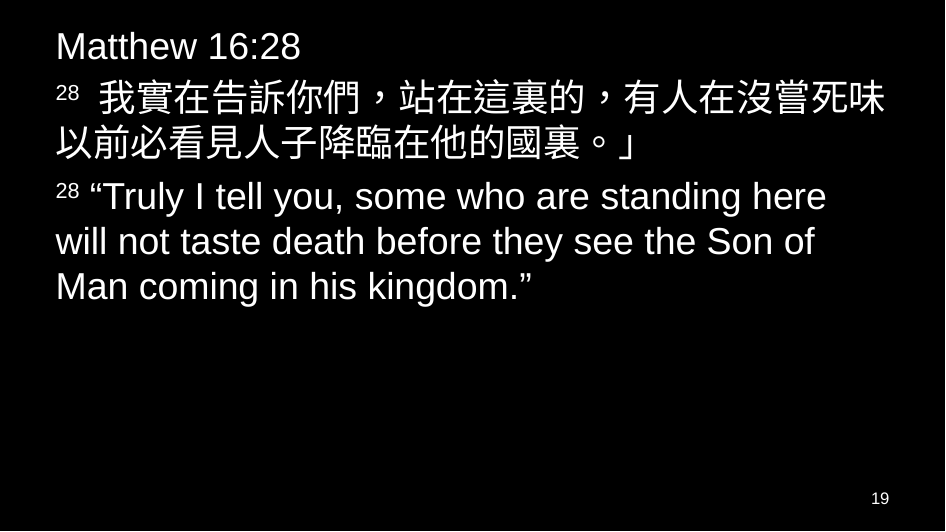

Matthew 16:28
28 我實在告訴你們，站在這裏的，有人在沒嘗死味以前必看見人子降臨在他的國裏。」
28 “Truly I tell you, some who are standing here will not taste death before they see the Son of Man coming in his kingdom.”

19